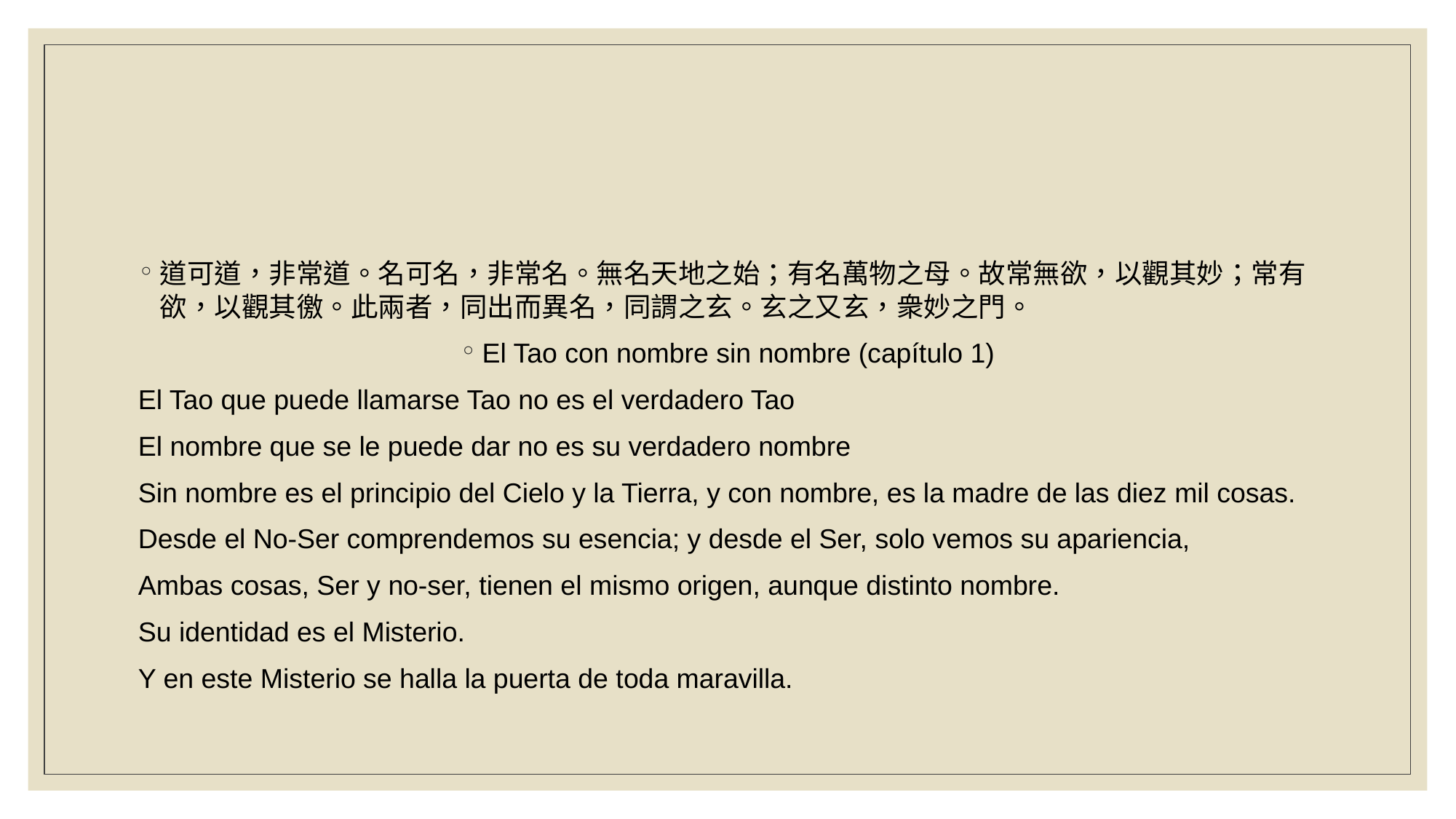

#
道可道，非常道。名可名，非常名。無名天地之始；有名萬物之母。故常無欲，以觀其妙；常有欲，以觀其徼。此兩者，同出而異名，同謂之玄。玄之又玄，衆妙之門。
El Tao con nombre sin nombre (capítulo 1)
El Tao que puede llamarse Tao no es el verdadero Tao
El nombre que se le puede dar no es su verdadero nombre
Sin nombre es el principio del Cielo y la Tierra, y con nombre, es la madre de las diez mil cosas.
Desde el No-Ser comprendemos su esencia; y desde el Ser, solo vemos su apariencia,
Ambas cosas, Ser y no-ser, tienen el mismo origen, aunque distinto nombre.
Su identidad es el Misterio.
Y en este Misterio se halla la puerta de toda maravilla.